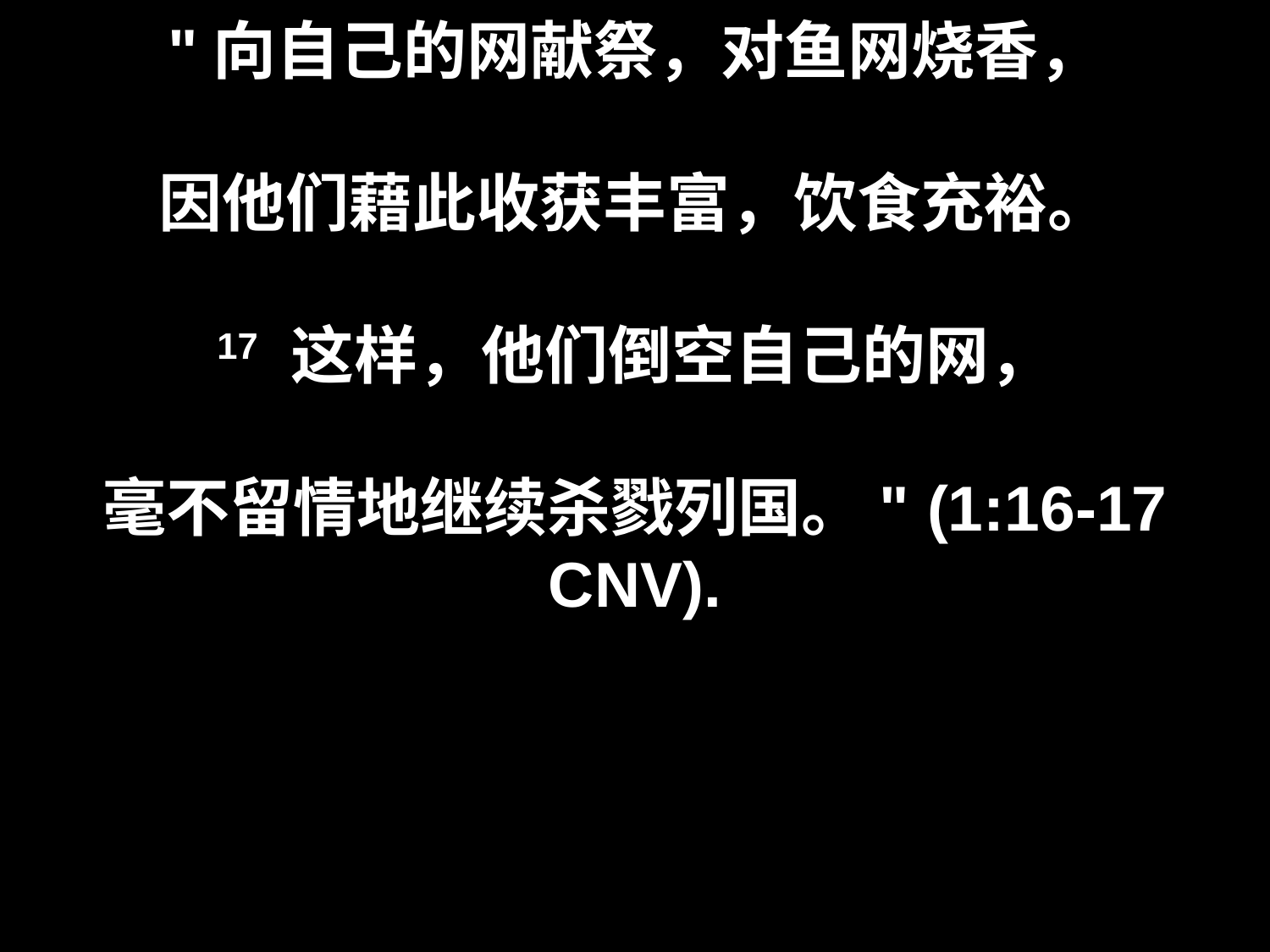

# "向自己的网献祭，对鱼网烧香， 因他们藉此收获丰富，饮食充裕。 17 这样，他们倒空自己的网， 毫不留情地继续杀戮列国。" (1:16-17 CNV).